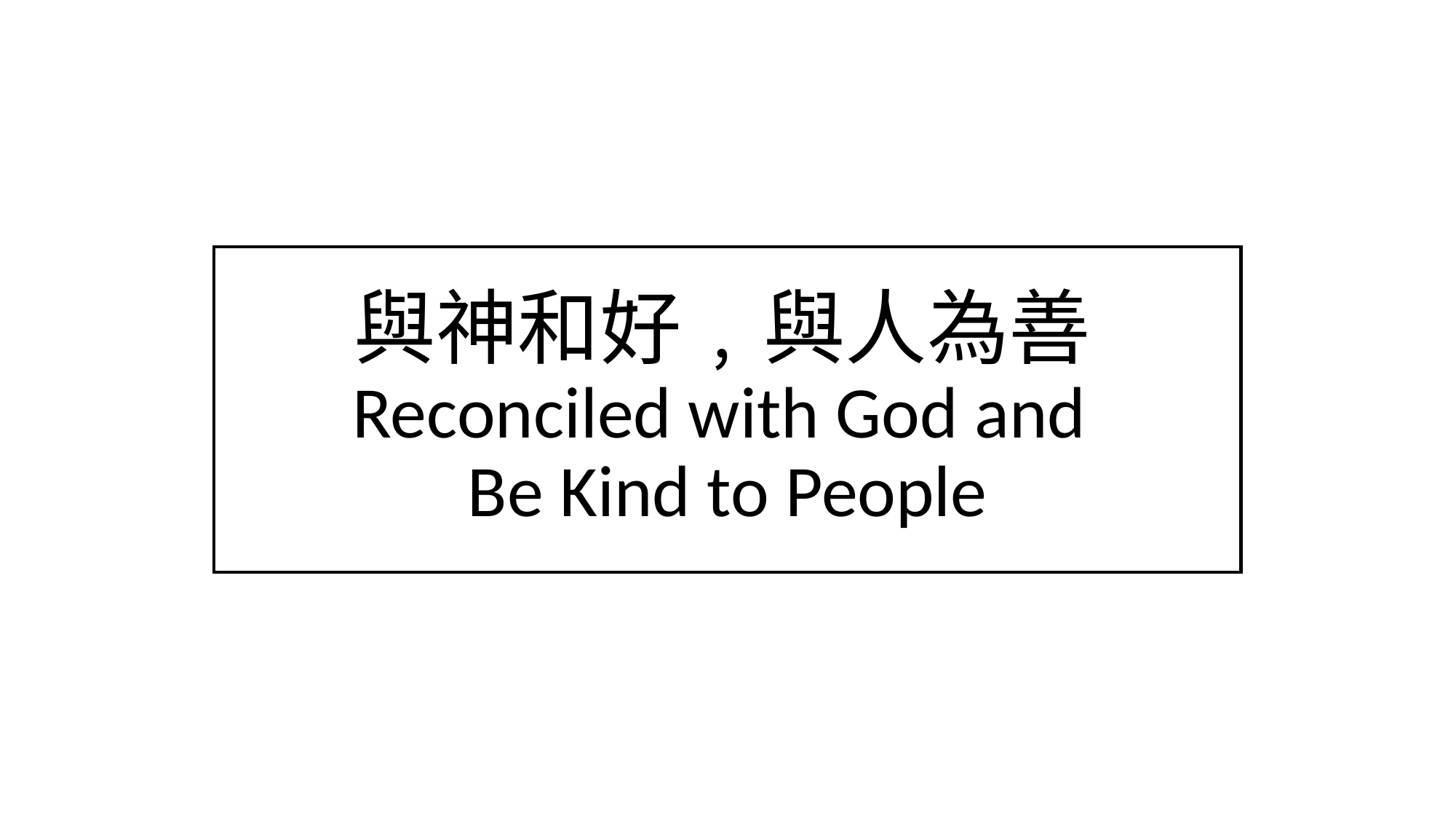

# 與神和好﹐與人為善  Reconciled with God and Be Kind to People